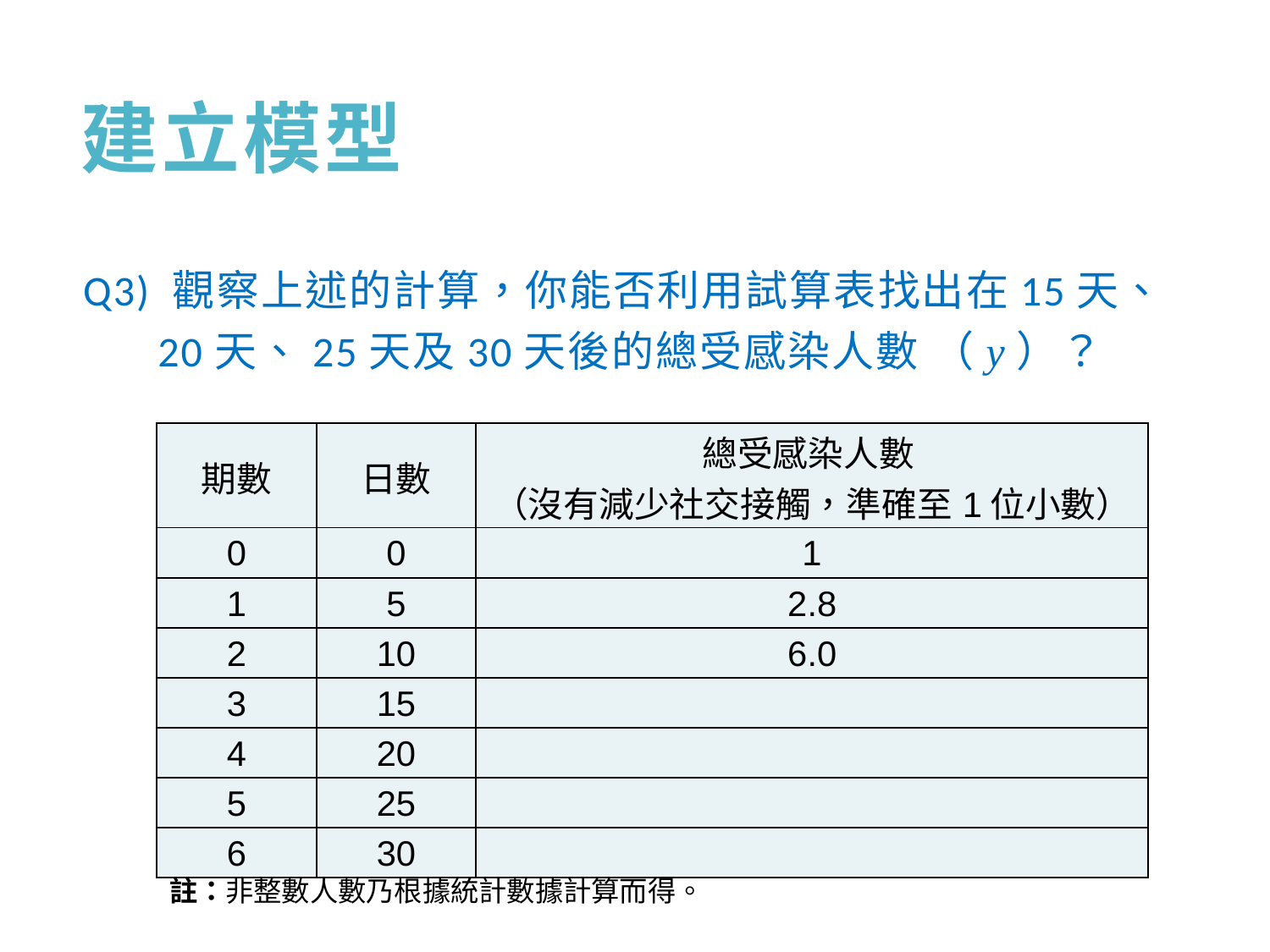

# 建立模型
Q3) 觀察上述的計算，你能否利用試算表找出在15天、20天、25天及30天後的總受感染人數 （y）？

| 期數 | 日數 | 總受感染人數 （沒有減少社交接觸，準確至1位小數） |
| --- | --- | --- |
| 0 | 0 | 1 |
| 1 | 5 | 2.8 |
| 2 | 10 | 6.0 |
| 3 | 15 |  |
| 4 | 20 |  |
| 5 | 25 |  |
| 6 | 30 |  |
註：非整數人數乃根據統計數據計算而得。